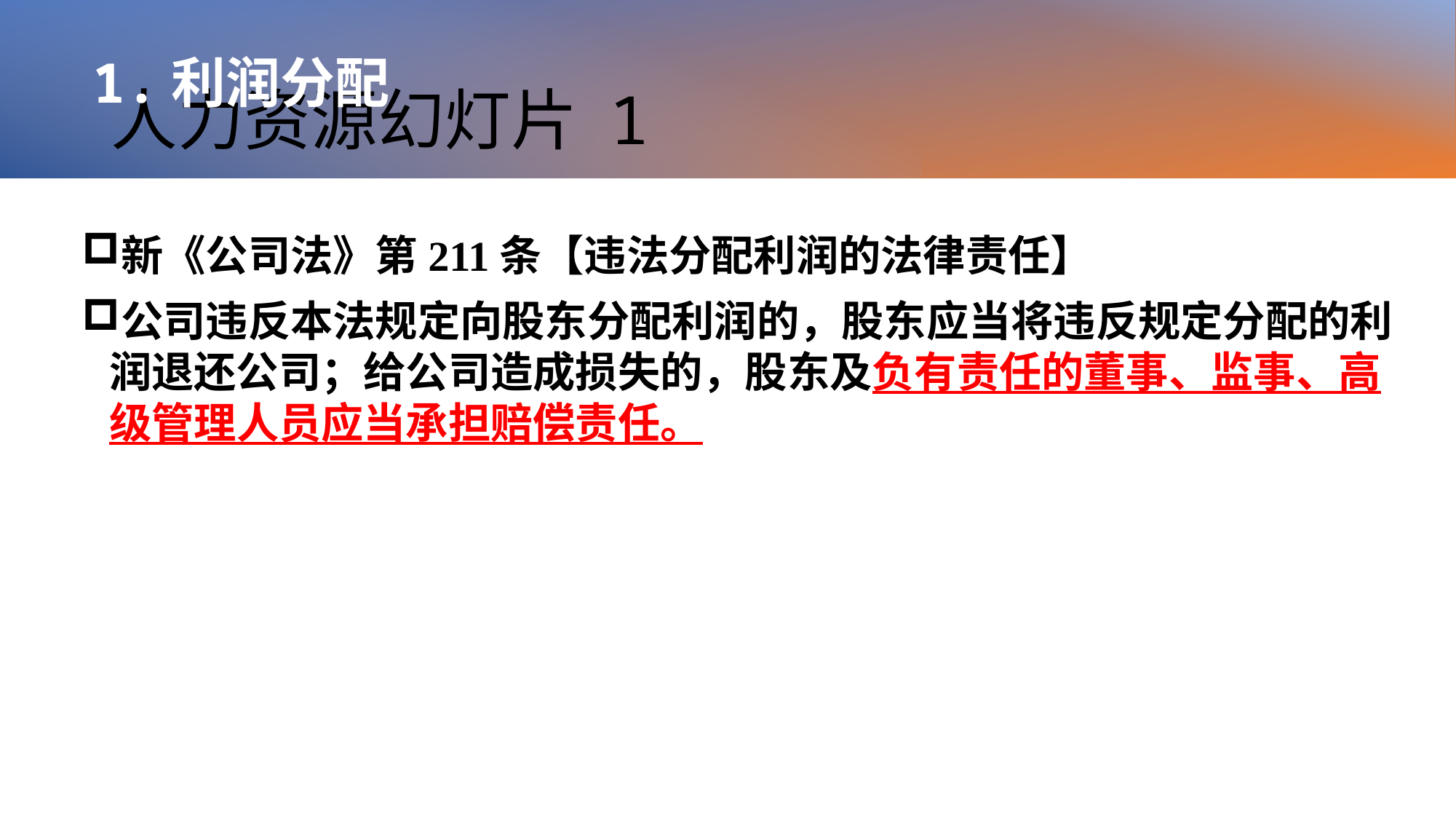

1.利润分配
# 人力资源幻灯片 1
新《公司法》第211条【违法分配利润的法律责任】
公司违反本法规定向股东分配利润的，股东应当将违反规定分配的利润退还公司；给公司造成损失的，股东及负有责任的董事、监事、高级管理人员应当承担赔偿责任。